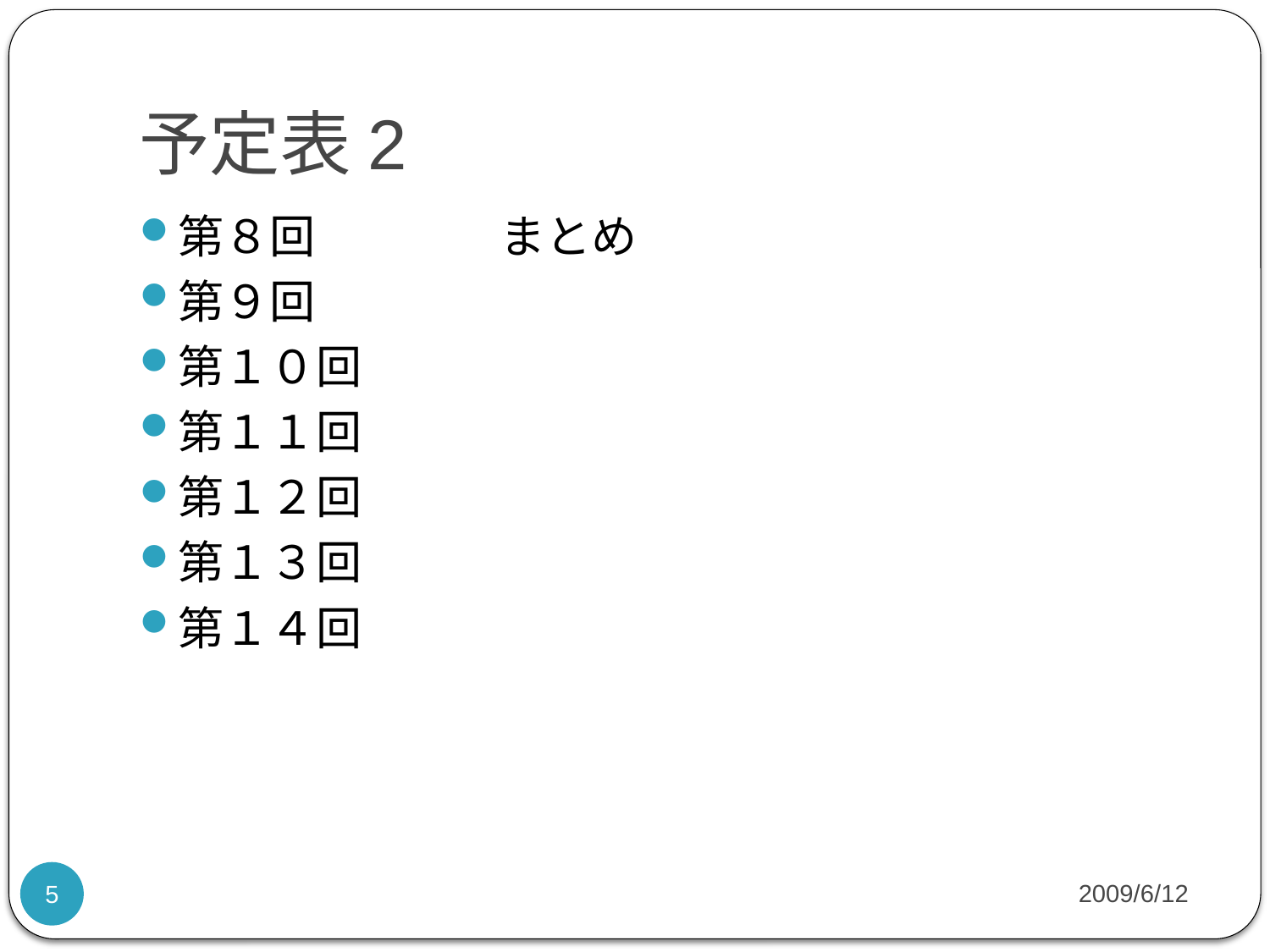

# 予定表2
第８回　　　　まとめ
第９回
第１０回
第１１回
第１２回
第１３回
第１４回
2009/6/12
5